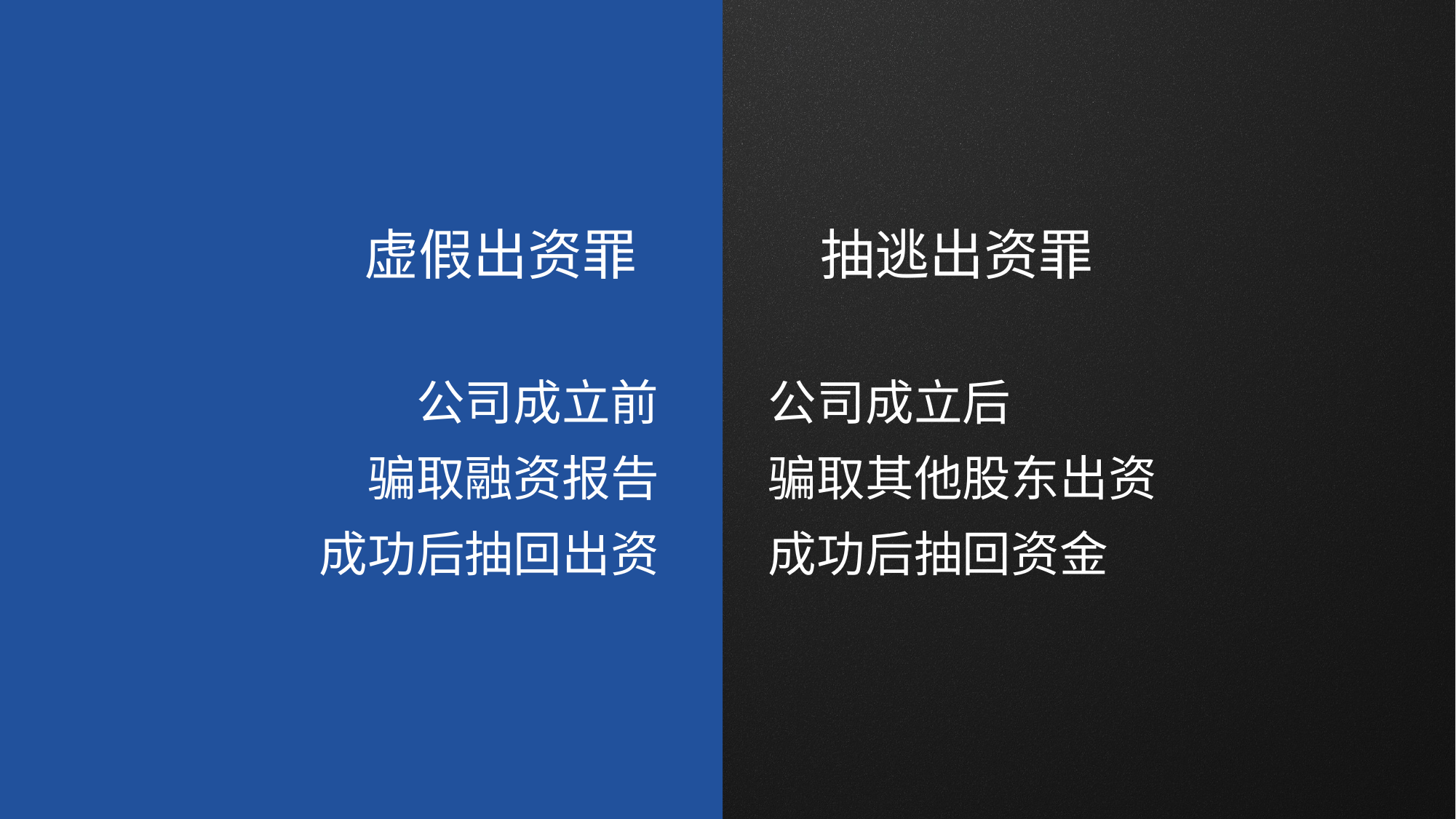

虚假出资罪
抽逃出资罪
公司成立前
骗取融资报告
成功后抽回出资
公司成立后
骗取其他股东出资
成功后抽回资金